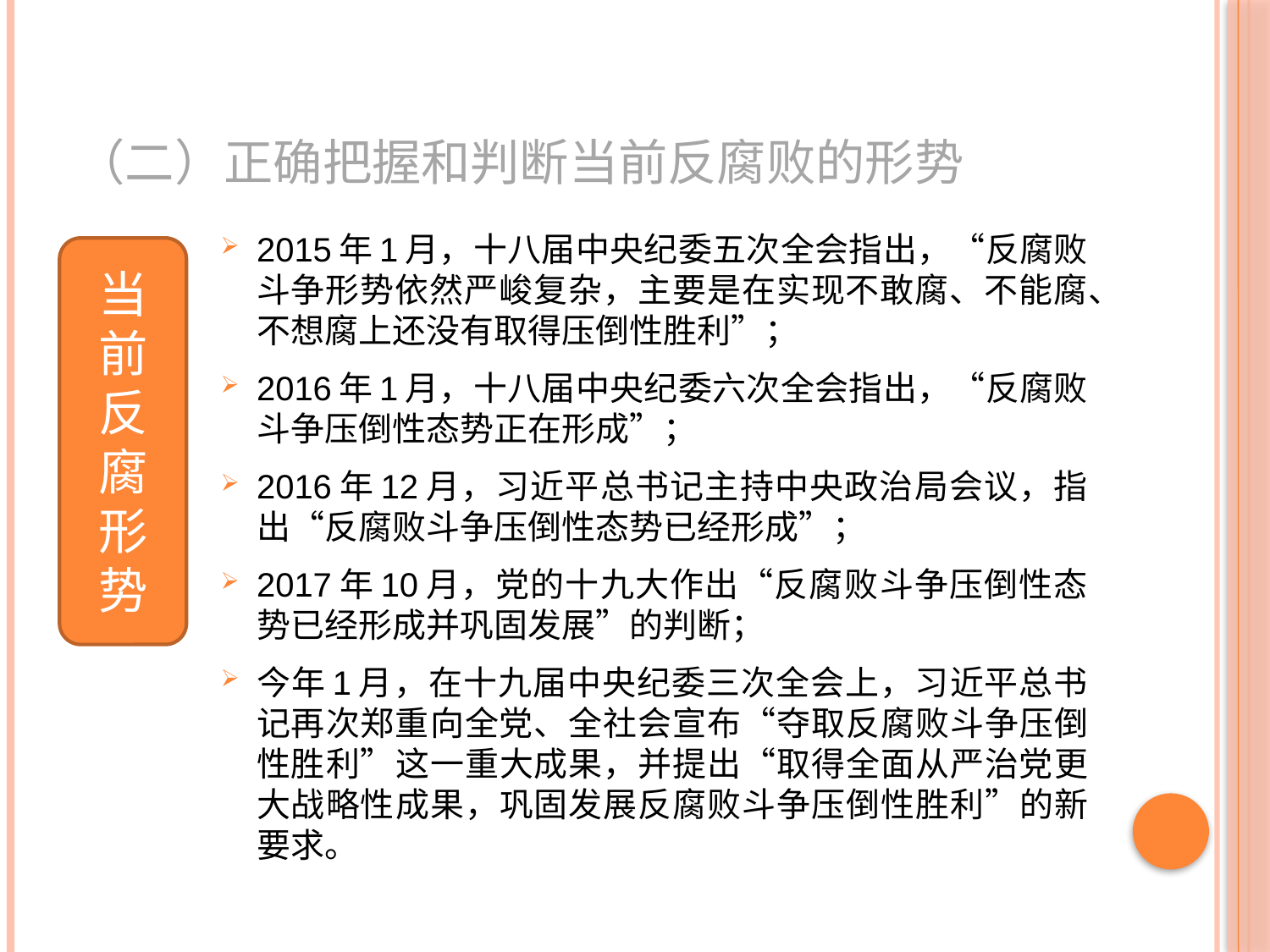

# （二）正确把握和判断当前反腐败的形势
2015年1月，十八届中央纪委五次全会指出，“反腐败斗争形势依然严峻复杂，主要是在实现不敢腐、不能腐、不想腐上还没有取得压倒性胜利”；
2016年1月，十八届中央纪委六次全会指出，“反腐败斗争压倒性态势正在形成”；
2016年12月，习近平总书记主持中央政治局会议，指出“反腐败斗争压倒性态势已经形成”；
2017年10月，党的十九大作出“反腐败斗争压倒性态势已经形成并巩固发展”的判断；
今年1月，在十九届中央纪委三次全会上，习近平总书记再次郑重向全党、全社会宣布“夺取反腐败斗争压倒性胜利”这一重大成果，并提出“取得全面从严治党更大战略性成果，巩固发展反腐败斗争压倒性胜利”的新要求。
当前反腐形势